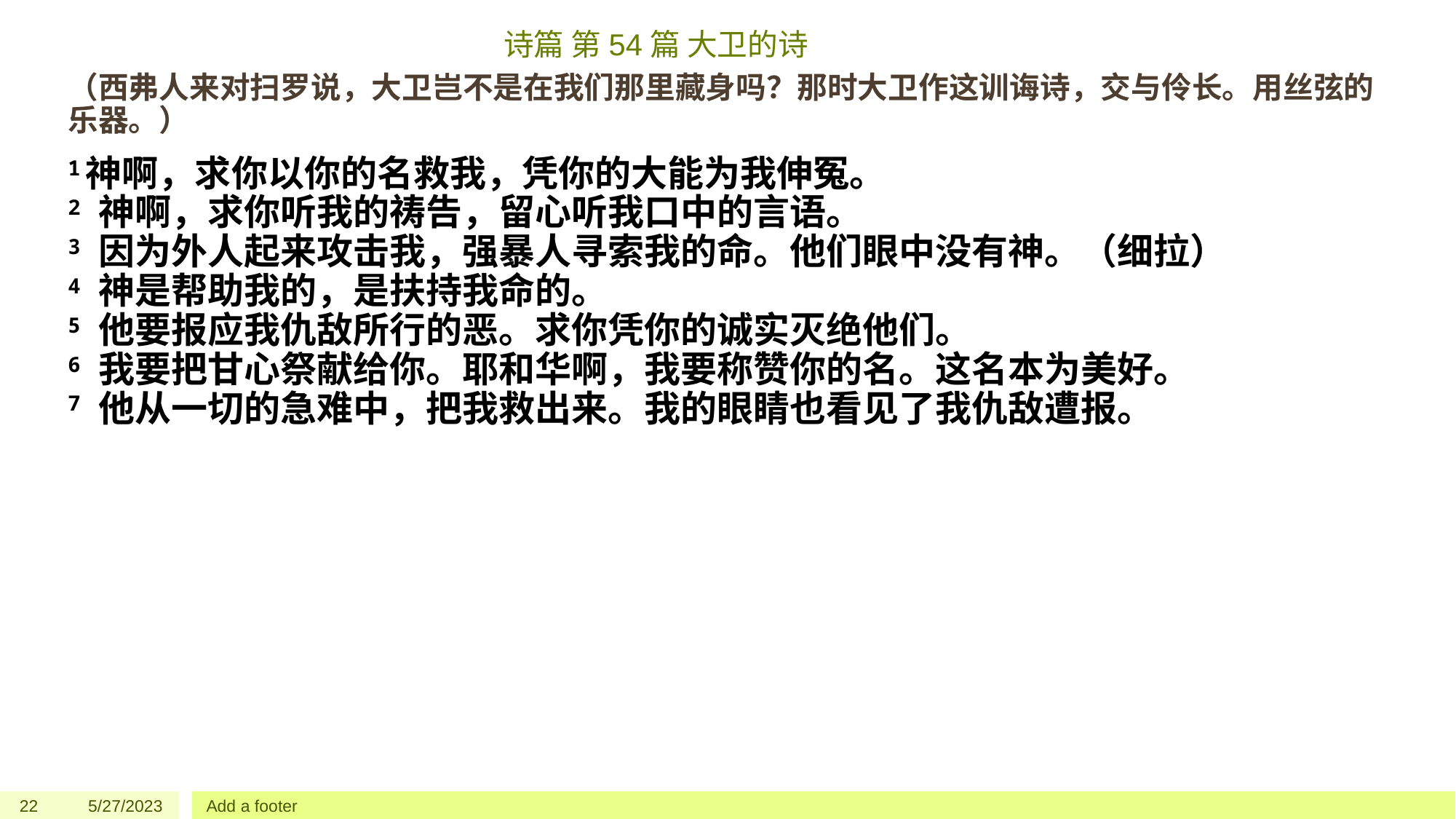

# 诗篇 第54篇 大卫的诗
（西弗人来对扫罗说，大卫岂不是在我们那里藏身吗？那时大卫作这训诲诗，交与伶长。用丝弦的乐器。）
1神啊，求你以你的名救我，凭你的大能为我伸冤。
2 神啊，求你听我的祷告，留心听我口中的言语。
3 因为外人起来攻击我，强暴人寻索我的命。他们眼中没有神。（细拉）
4 神是帮助我的，是扶持我命的。
5 他要报应我仇敌所行的恶。求你凭你的诚实灭绝他们。
6 我要把甘心祭献给你。耶和华啊，我要称赞你的名。这名本为美好。
7 他从一切的急难中，把我救出来。我的眼睛也看见了我仇敌遭报。

22
5/27/2023
Add a footer